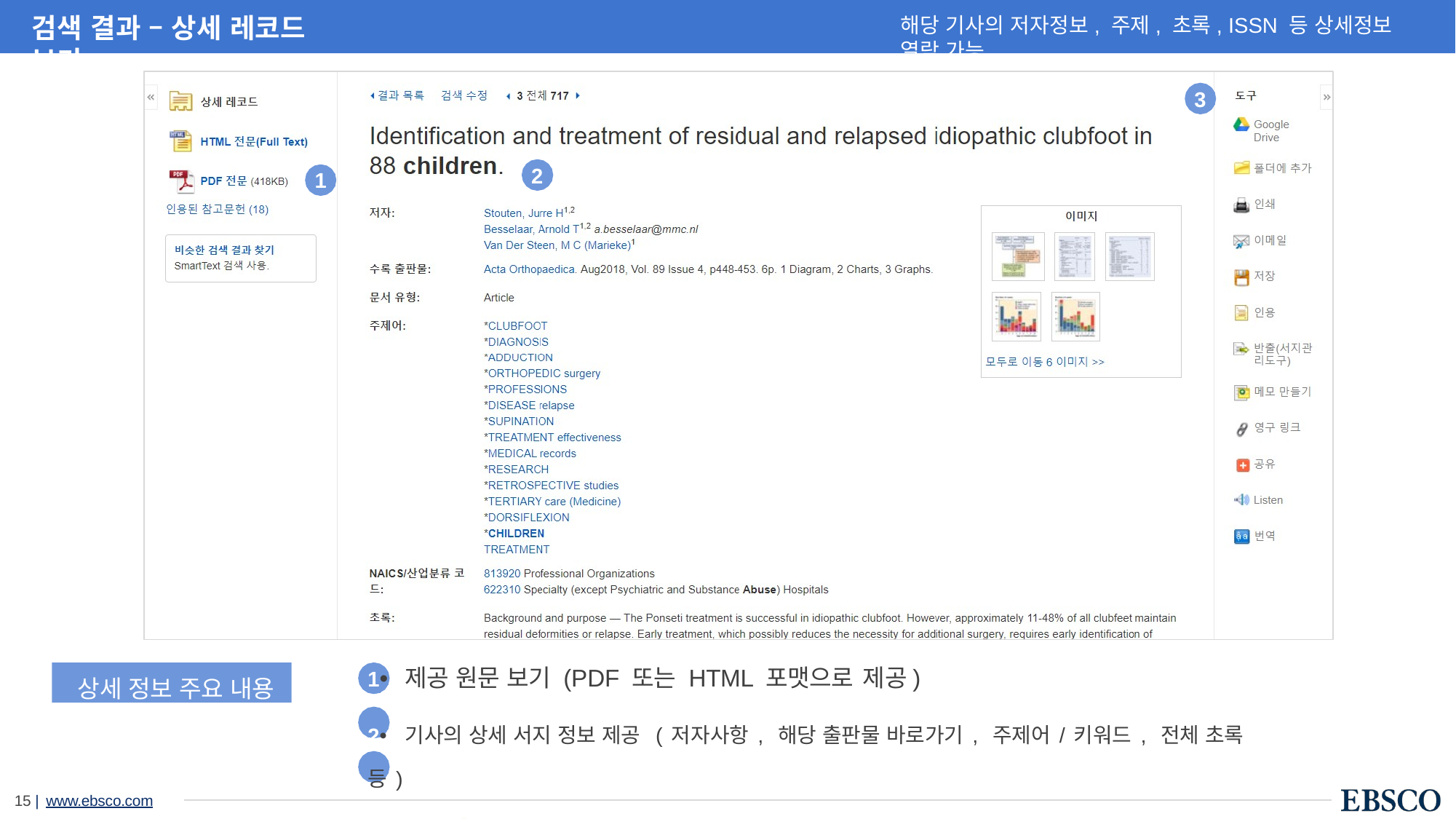

# 검색 결과 – 상세 레코드 보기
해당 기사의 저자정보, 주제, 초록, ISSN 등 상세정보 열람 가능

3

2

1
1•	제공 원문 보기 (PDF 또는 HTML 포맷으로 제공)
2•	기사의 상세 서지 정보 제공 (저자사항, 해당 출판물 바로가기, 주제어/키워드, 전체 초록 등)
3•	기본 활용 도구 모음 (Tool 페이지 참고)
상세 정보 주요 내용

15 | www.ebsco.com